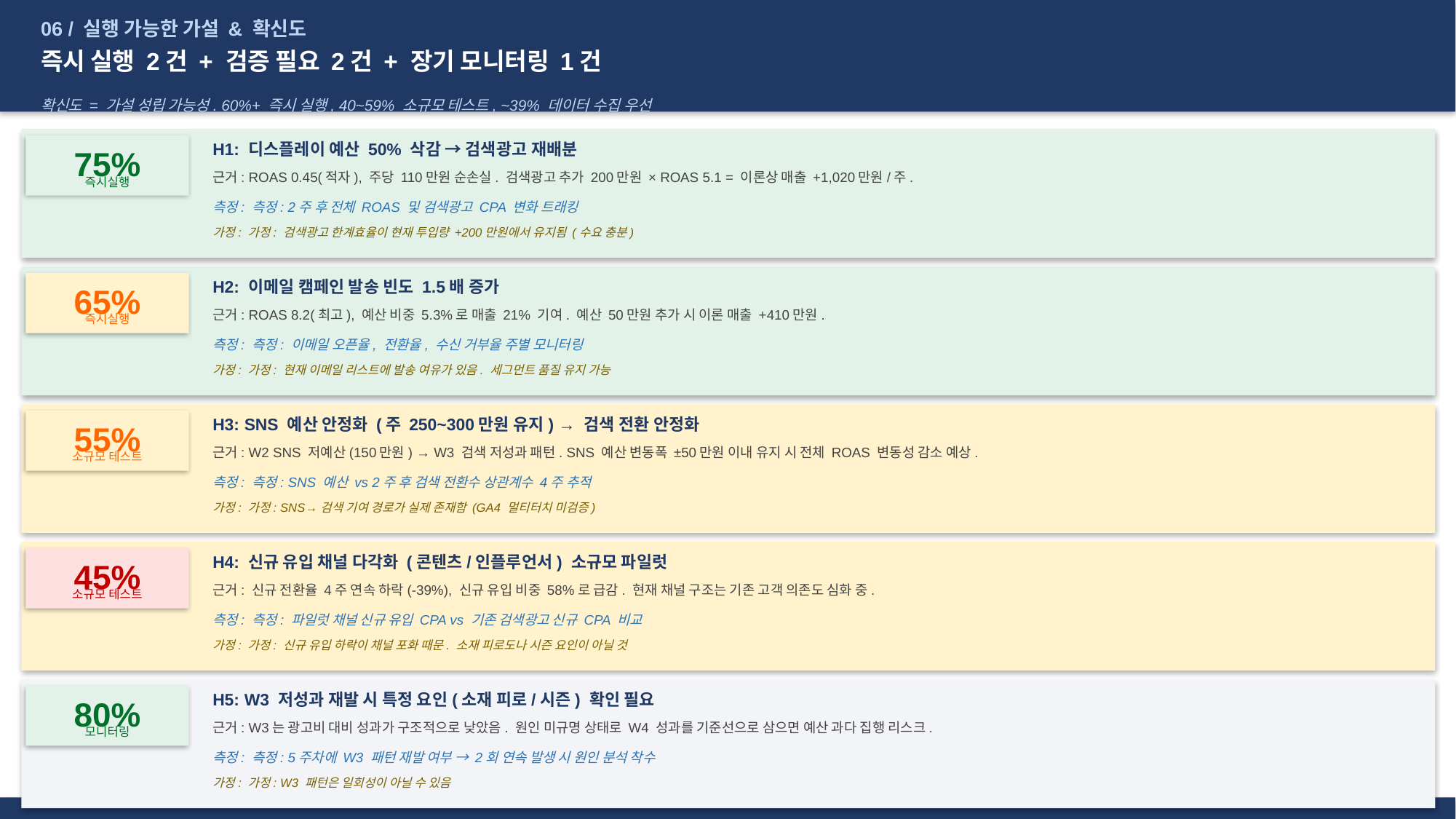

06 / 실행 가능한 가설 & 확신도
즉시 실행 2건 + 검증 필요 2건 + 장기 모니터링 1건
확신도 = 가설 성립 가능성. 60%+ 즉시 실행, 40~59% 소규모 테스트, ~39% 데이터 수집 우선

H1: 디스플레이 예산 50% 삭감 → 검색광고 재배분

75%
근거: ROAS 0.45(적자), 주당 110만원 순손실. 검색광고 추가 200만원 × ROAS 5.1 = 이론상 매출 +1,020만원/주.
즉시실행
측정: 측정: 2주 후 전체 ROAS 및 검색광고 CPA 변화 트래킹
가정: 가정: 검색광고 한계효율이 현재 투입량 +200만원에서 유지됨 (수요 충분)

H2: 이메일 캠페인 발송 빈도 1.5배 증가

65%
근거: ROAS 8.2(최고), 예산 비중 5.3%로 매출 21% 기여. 예산 50만원 추가 시 이론 매출 +410만원.
즉시실행
측정: 측정: 이메일 오픈율, 전환율, 수신 거부율 주별 모니터링
가정: 가정: 현재 이메일 리스트에 발송 여유가 있음. 세그먼트 품질 유지 가능

H3: SNS 예산 안정화 (주 250~300만원 유지) → 검색 전환 안정화

55%
근거: W2 SNS 저예산(150만원) → W3 검색 저성과 패턴. SNS 예산 변동폭 ±50만원 이내 유지 시 전체 ROAS 변동성 감소 예상.
소규모 테스트
측정: 측정: SNS 예산 vs 2주 후 검색 전환수 상관계수 4주 추적
가정: 가정: SNS→검색 기여 경로가 실제 존재함 (GA4 멀티터치 미검증)

H4: 신규 유입 채널 다각화 (콘텐츠/인플루언서) 소규모 파일럿

45%
근거: 신규 전환율 4주 연속 하락(-39%), 신규 유입 비중 58%로 급감. 현재 채널 구조는 기존 고객 의존도 심화 중.
소규모 테스트
측정: 측정: 파일럿 채널 신규 유입 CPA vs 기존 검색광고 신규 CPA 비교
가정: 가정: 신규 유입 하락이 채널 포화 때문. 소재 피로도나 시즌 요인이 아닐 것

H5: W3 저성과 재발 시 특정 요인(소재 피로/시즌) 확인 필요

80%
근거: W3는 광고비 대비 성과가 구조적으로 낮았음. 원인 미규명 상태로 W4 성과를 기준선으로 삼으면 예산 과다 집행 리스크.
모니터링
측정: 측정: 5주차에 W3 패턴 재발 여부 → 2회 연속 발생 시 원인 분석 착수
가정: 가정: W3 패턴은 일회성이 아닐 수 있음